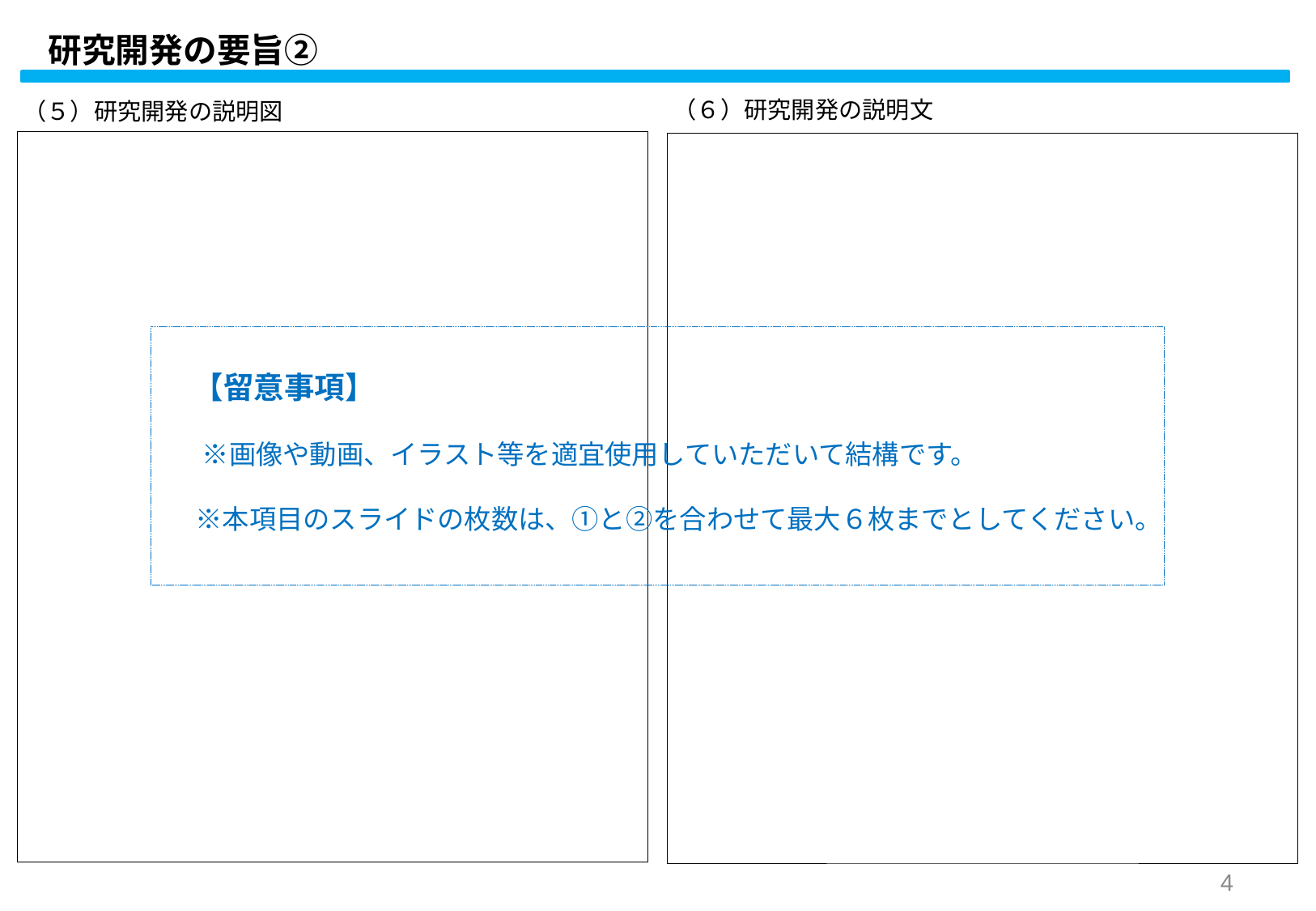

# 研究開発の要旨②
（６）研究開発の説明文
（５）研究開発の説明図

　【留意事項】

 　※画像や動画、イラスト等を適宜使用していただいて結構です。

　 ※本項目のスライドの枚数は、①と②を合わせて最大６枚までとしてください。

4